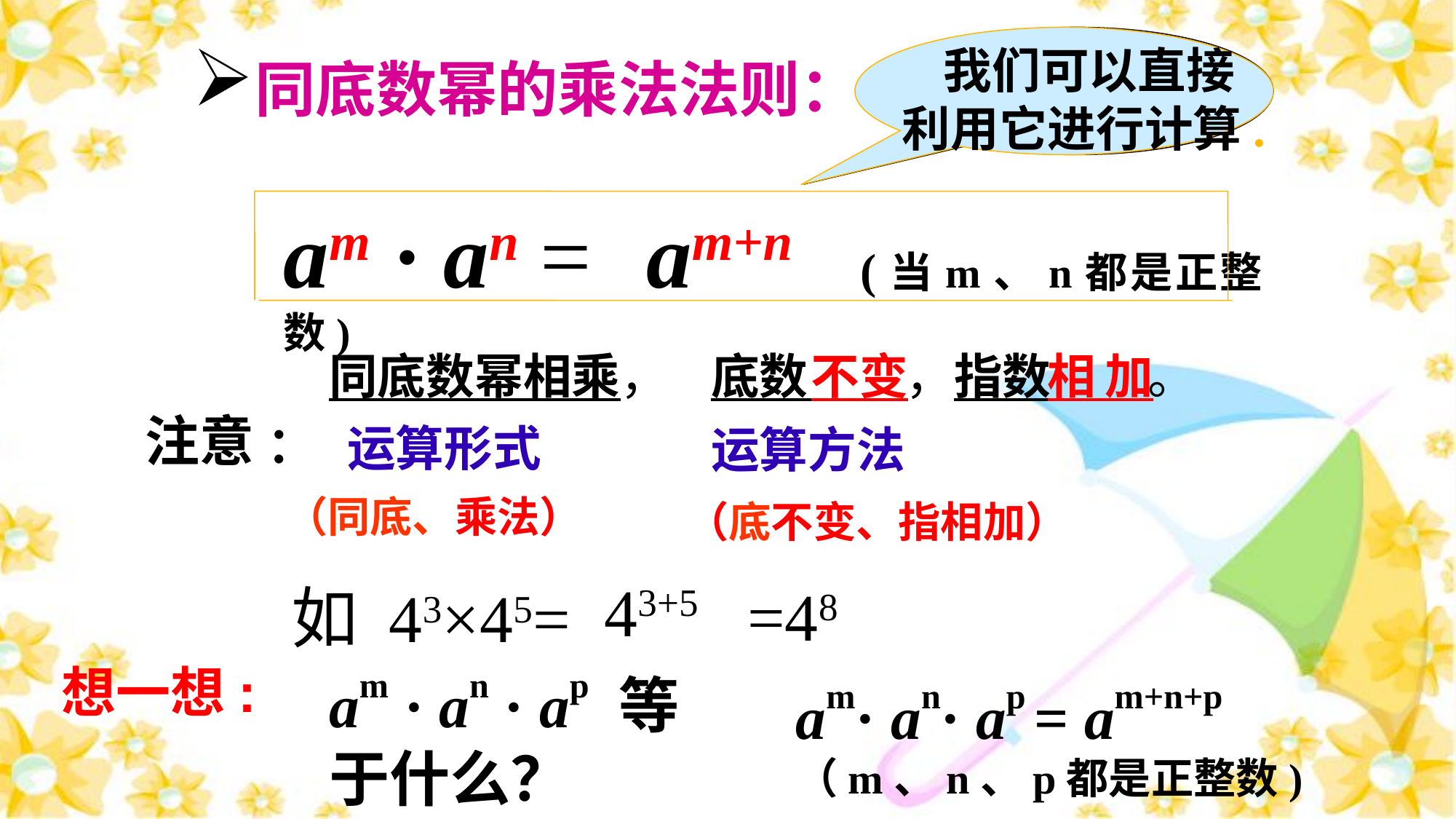

我们可以直接利用它进行计算.
同底数幂的乘法法则：
　请你尝试用文字概括这个结论。

am · an =  am+n    (当m、n都是正整数)

同底数幂相乘，
底数　　，指数　　。
不变
相加
注意:
运算形式
运算方法
（同底、乘法）
（底不变、指相加）
43+5
=48
如 43×45=
想一想:
am · an · ap 等于什么？
am· an· ap = am+n+p （m、n、p都是正整数)